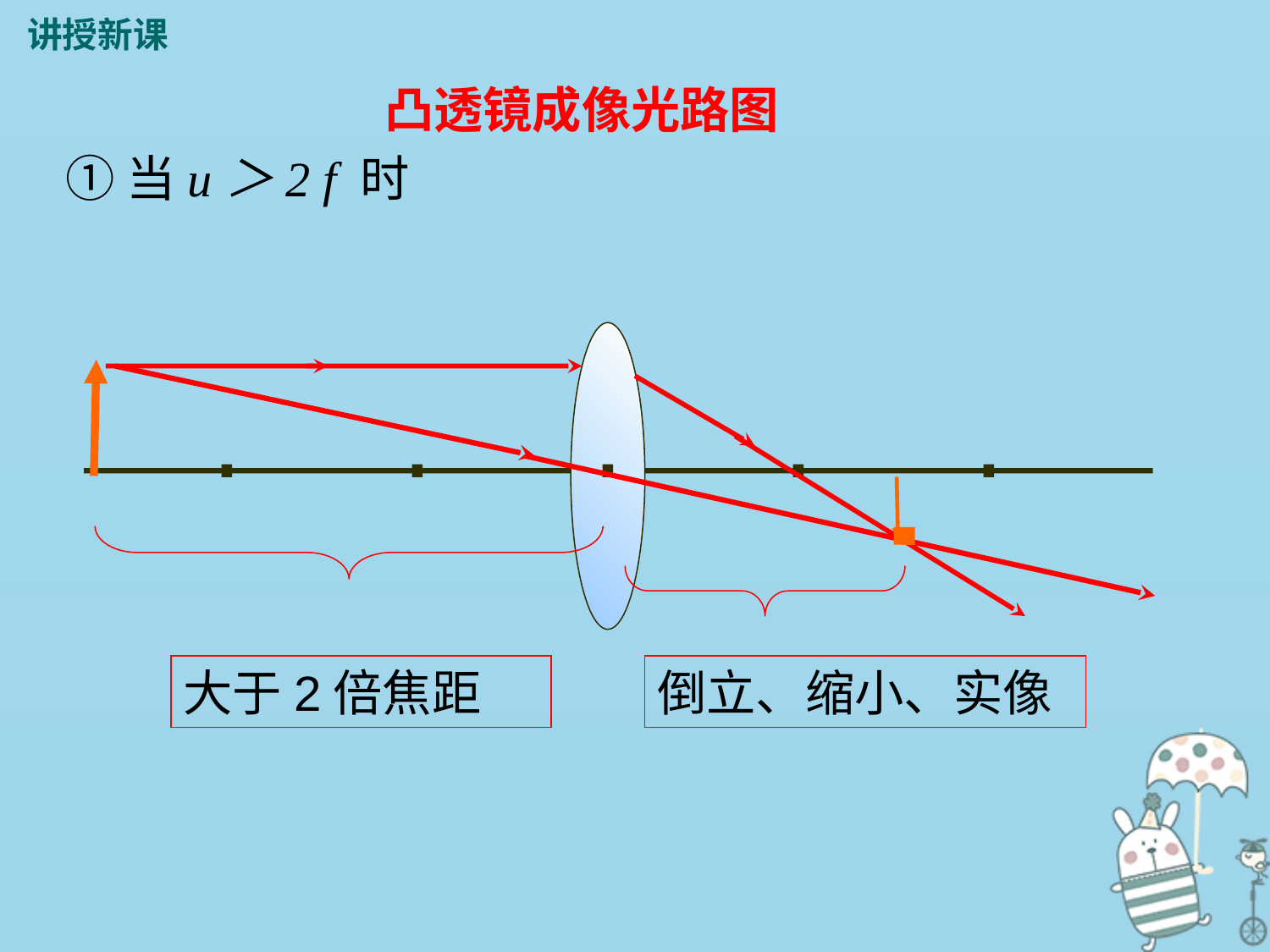

讲授新课
凸透镜成像光路图
①当u＞2 f 时

大于2倍焦距
倒立、缩小、实像